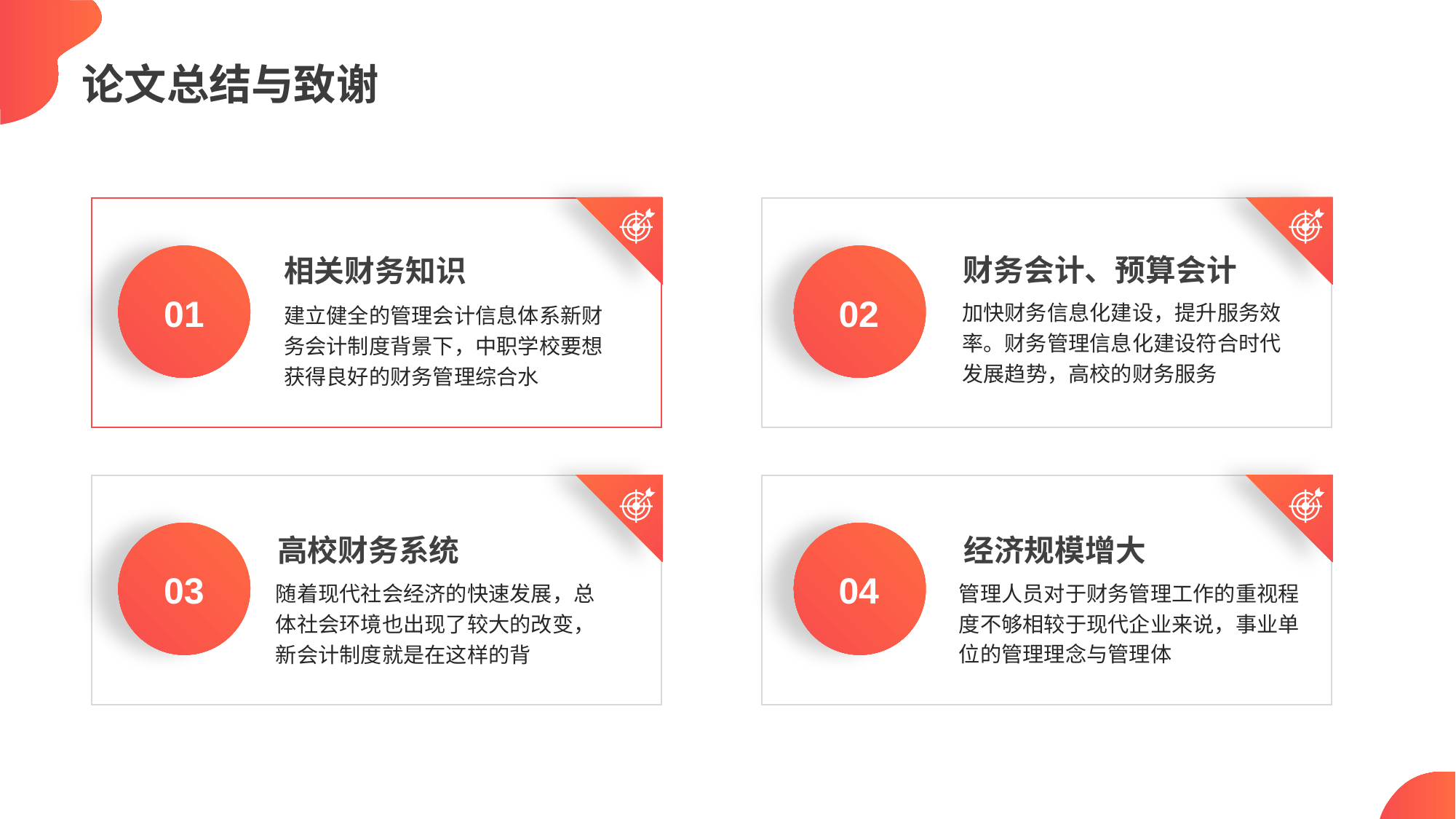

论文总结与致谢

相关财务知识

01
建立健全的管理会计信息体系新财务会计制度背景下，中职学校要想获得良好的财务管理综合水

财务会计、预算会计

加快财务信息化建设，提升服务效率。财务管理信息化建设符合时代发展趋势，高校的财务服务
02

高校财务系统

03
随着现代社会经济的快速发展，总体社会环境也出现了较大的改变，新会计制度就是在这样的背

经济规模增大

04
管理人员对于财务管理工作的重视程度不够相较于现代企业来说，事业单位的管理理念与管理体